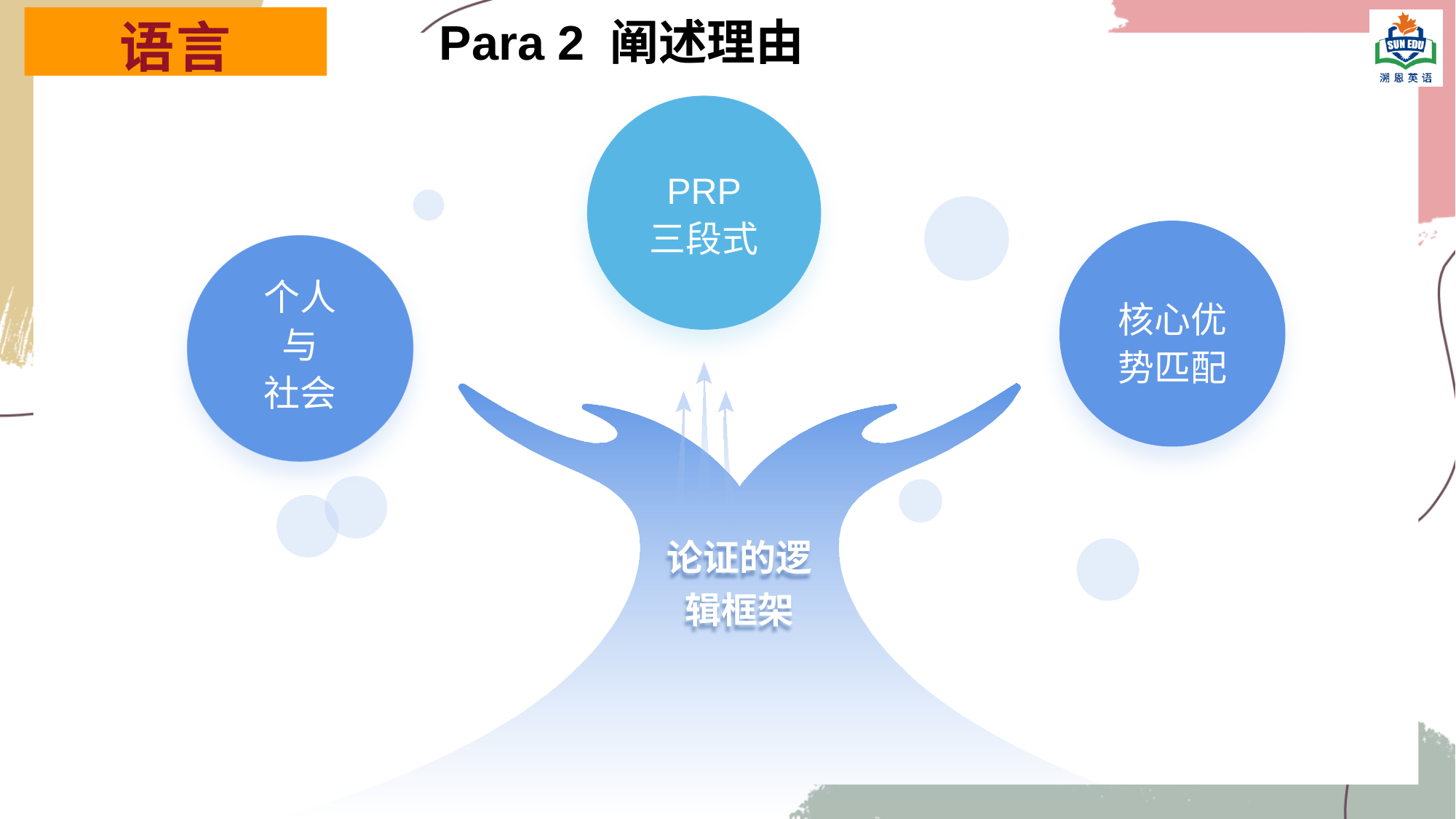

Para 2 阐述理由
语言

PRP
三段式

个人
与
社会
核心优势匹配

论证的逻辑框架